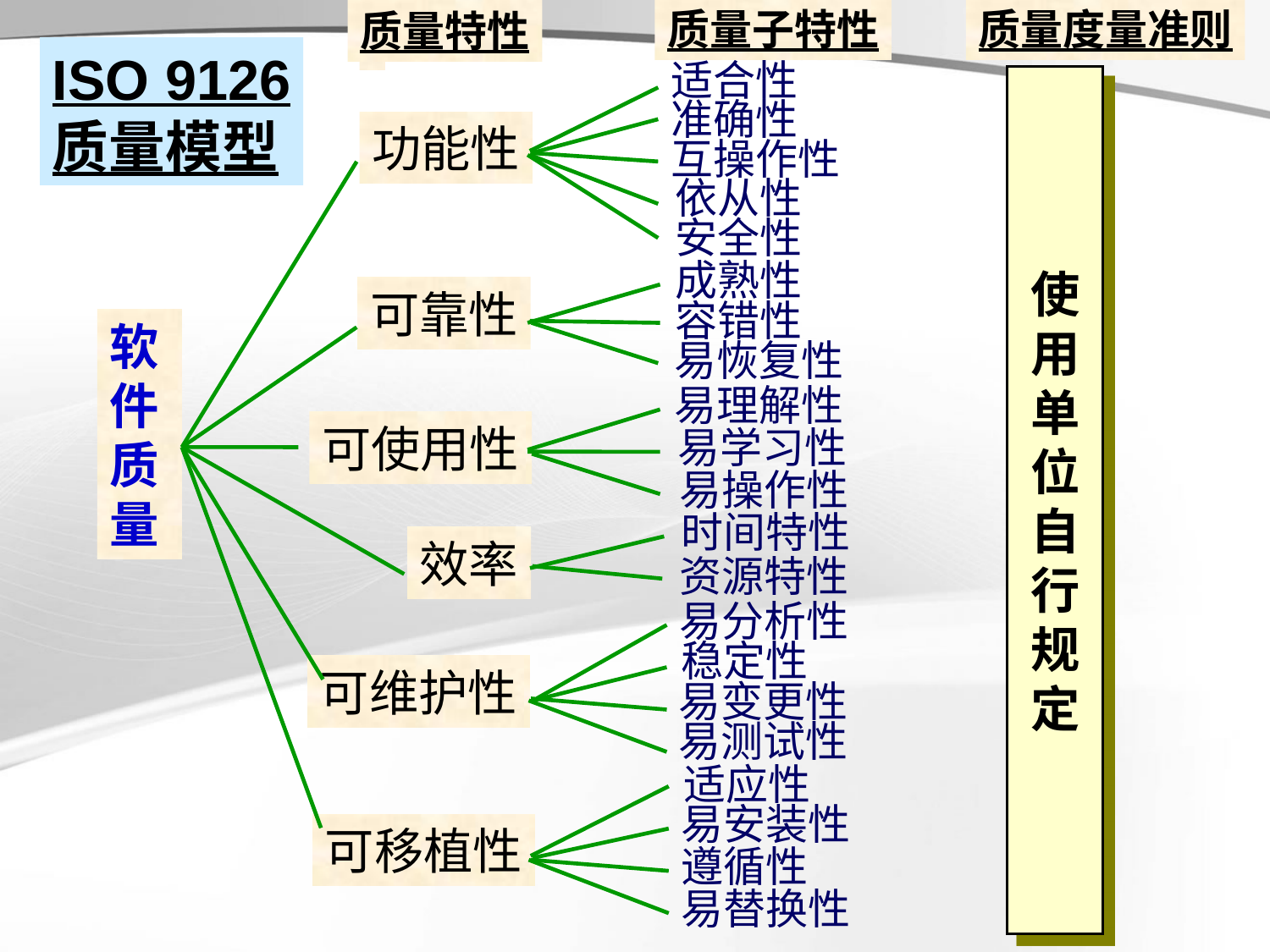

质量子特性
质量度量准则
质量特性
ISO 9126
质量模型
适合性
使
用
单
位
自
行
规
定
准确性

功能性

互操作性

依从性
安全性
成熟性
可靠性

容错性
软件质量

易恢复性
易理解性

可使用性
易学习性

易操作性
时间特性
效率

资源特性

易分析性

稳定性
可维护性

易变更性

易测试性
适应性

易安装性
可移植性

遵循性

易替换性